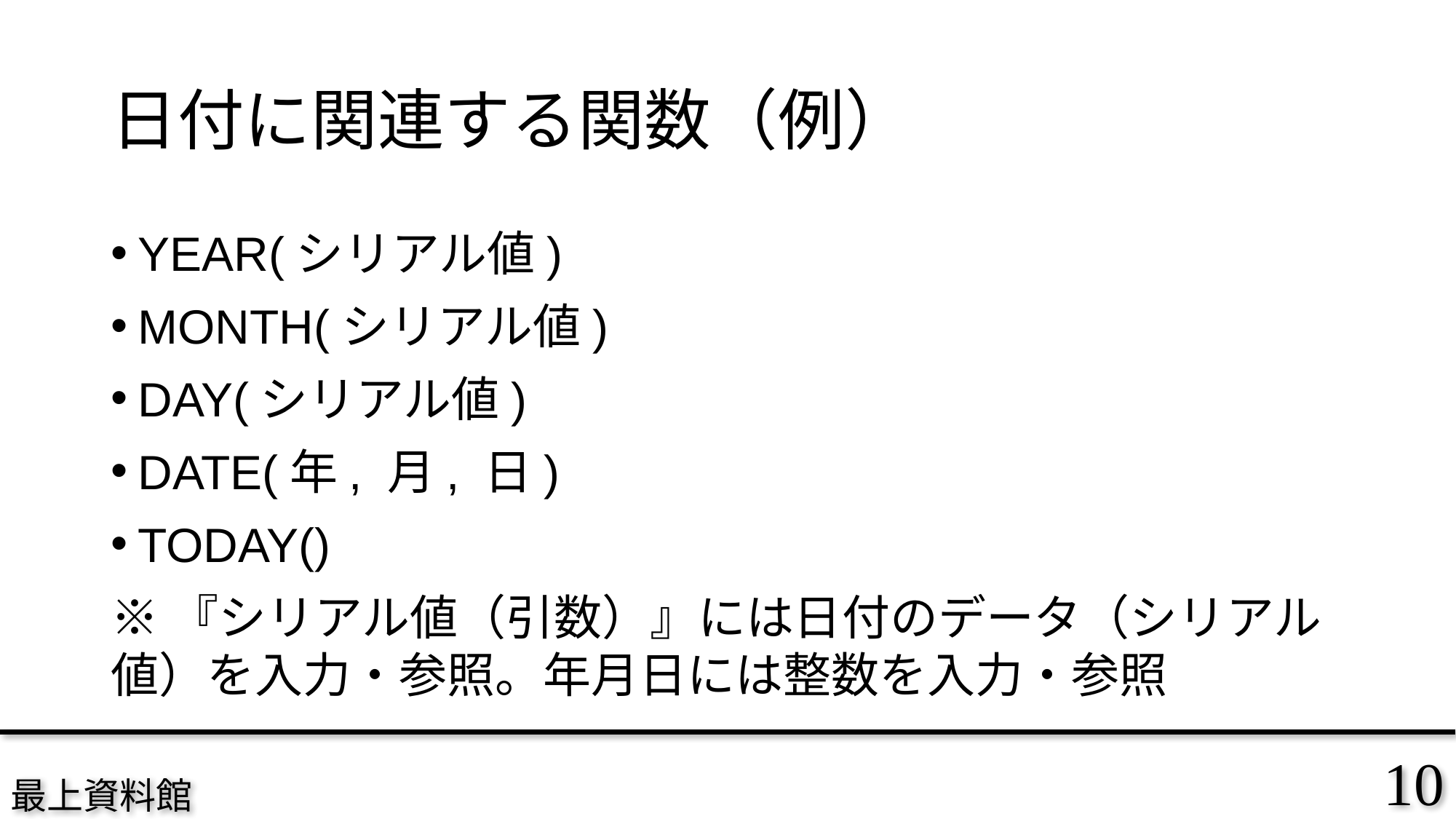

# 日付に関連する関数（例）
YEAR(シリアル値)
MONTH(シリアル値)
DAY(シリアル値)
DATE(年, 月, 日)
TODAY()
※『シリアル値（引数）』には日付のデータ（シリアル値）を入力・参照。年月日には整数を入力・参照